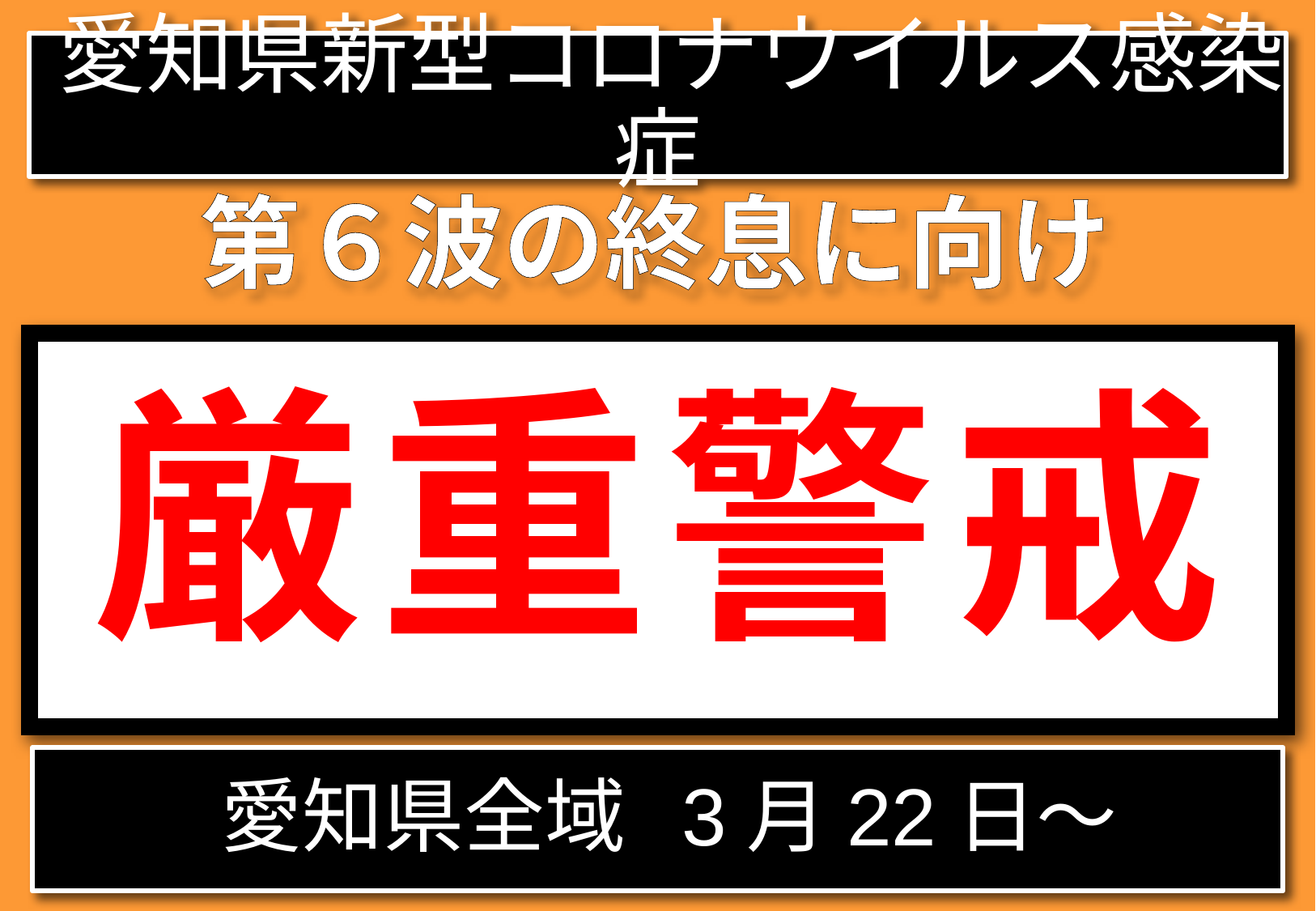

愛知県新型コロナウイルス感染症
第６波の終息に向け
# 厳重警戒
愛知県全域  3月22日～